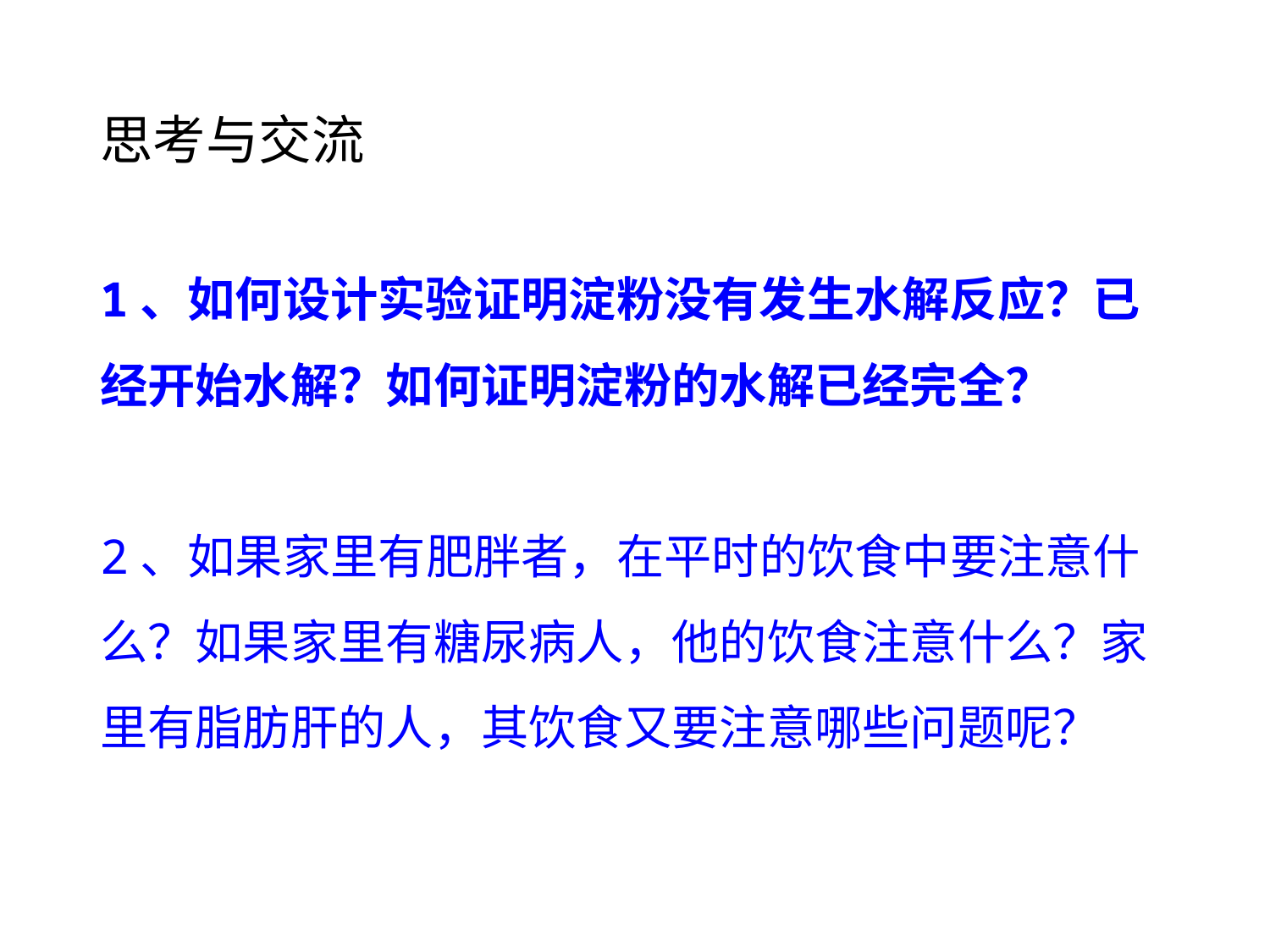

# 思考与交流
1、如何设计实验证明淀粉没有发生水解反应？已经开始水解？如何证明淀粉的水解已经完全？
2、如果家里有肥胖者，在平时的饮食中要注意什么？如果家里有糖尿病人，他的饮食注意什么？家里有脂肪肝的人，其饮食又要注意哪些问题呢？